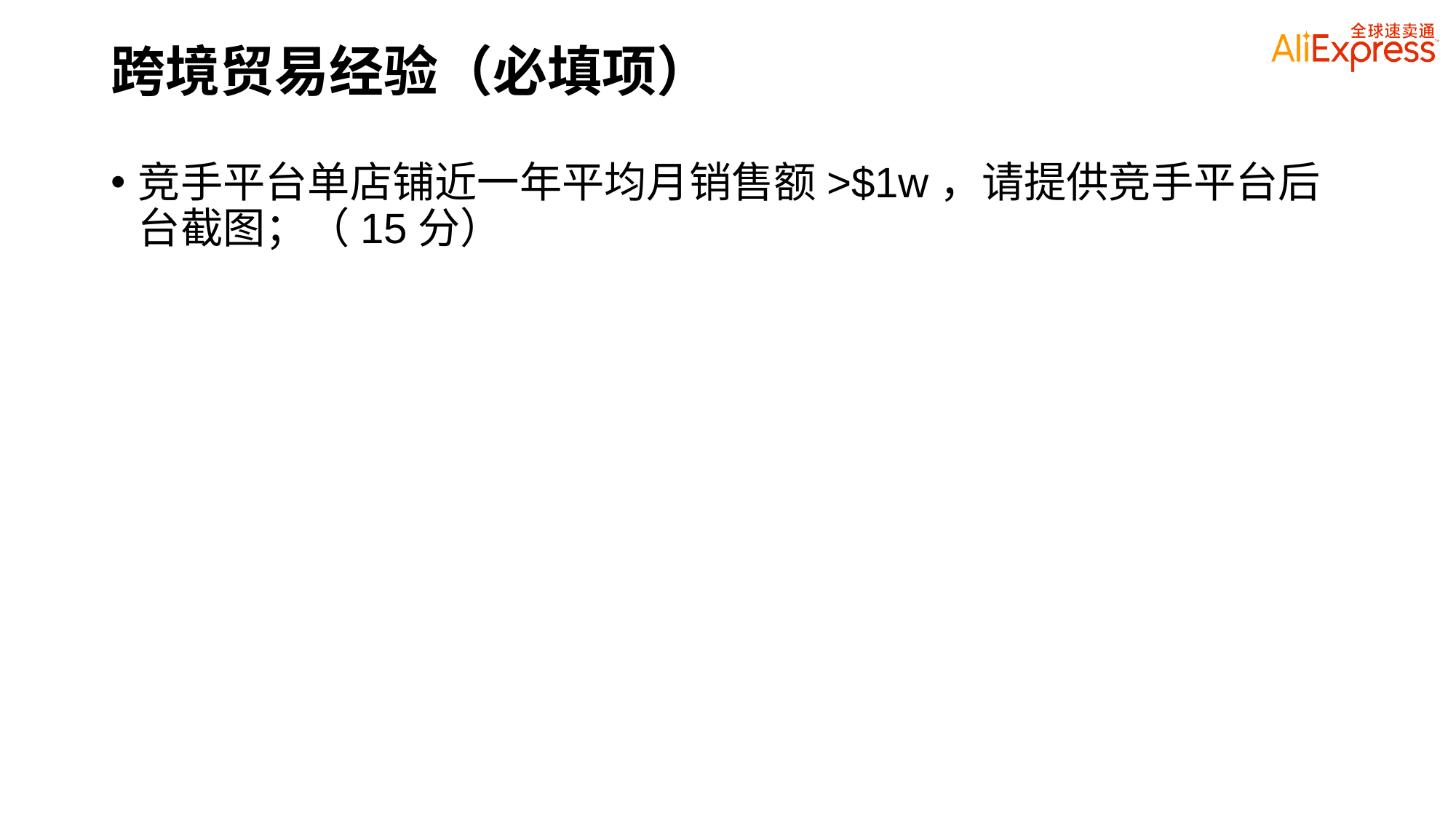

# 跨境贸易经验（必填项）
竞手平台单店铺近一年平均月销售额>$1w，请提供竞手平台后台截图；（15分）